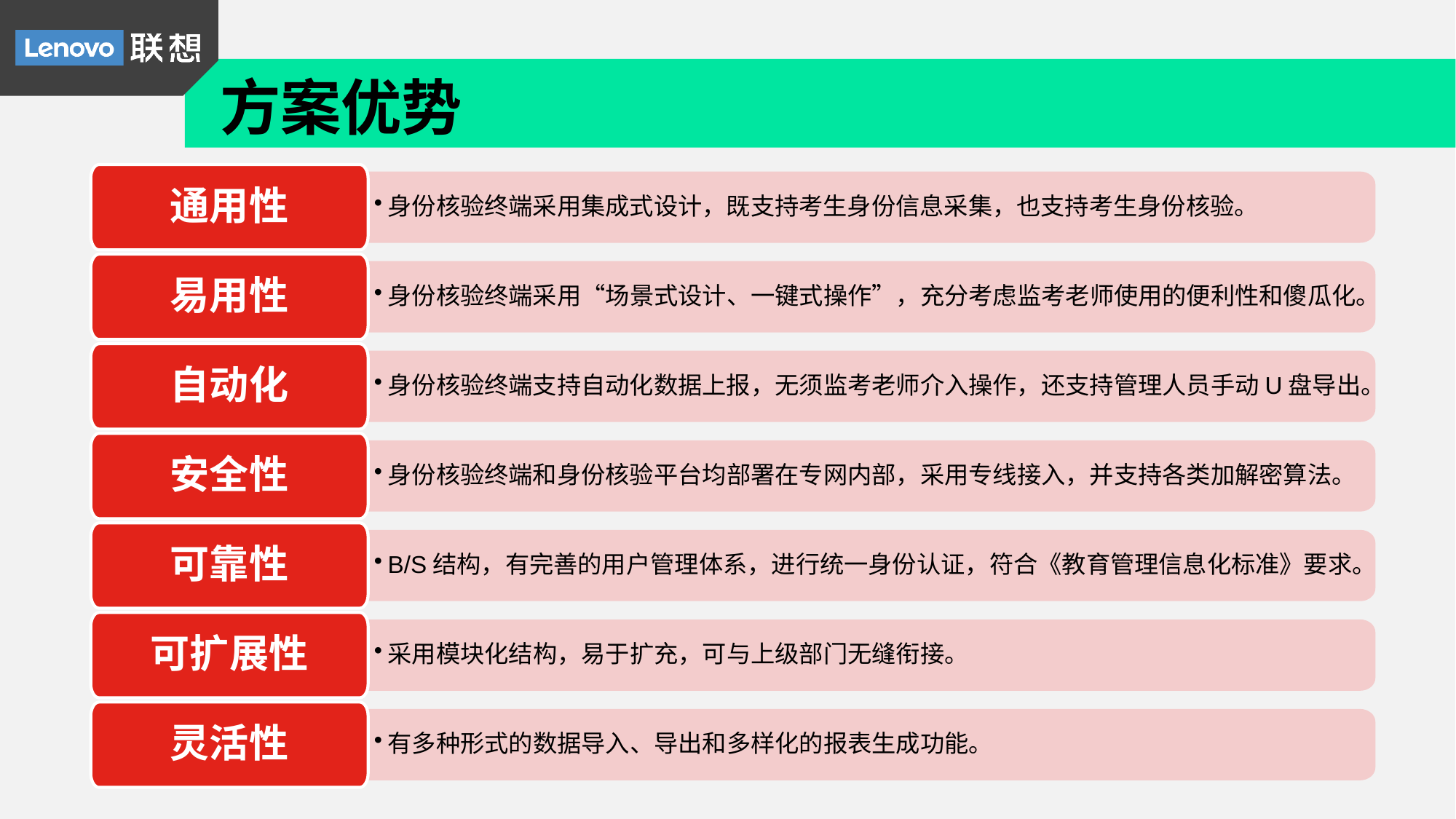

方案优势
通用性
身份核验终端采用集成式设计，既支持考生身份信息采集，也支持考生身份核验。
易用性
身份核验终端采用“场景式设计、一键式操作”，充分考虑监考老师使用的便利性和傻瓜化。
自动化
身份核验终端支持自动化数据上报，无须监考老师介入操作，还支持管理人员手动U盘导出。
安全性
身份核验终端和身份核验平台均部署在专网内部，采用专线接入，并支持各类加解密算法。
可靠性
B/S结构，有完善的用户管理体系，进行统一身份认证，符合《教育管理信息化标准》要求。
可扩展性
采用模块化结构，易于扩充，可与上级部门无缝衔接。
灵活性
有多种形式的数据导入、导出和多样化的报表生成功能。